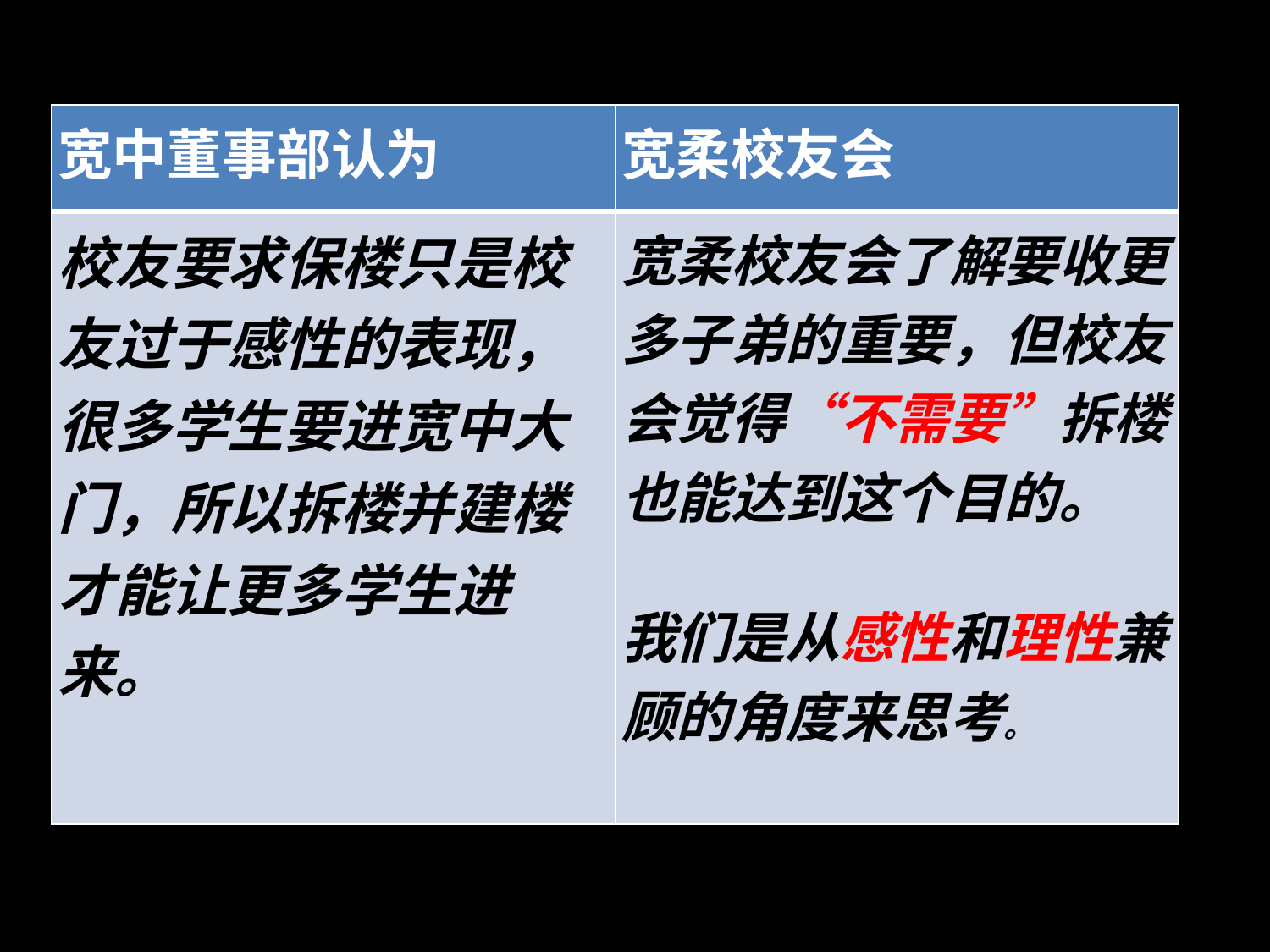

| 宽中董事部认为 | 宽柔校友会 |
| --- | --- |
| 校友要求保楼只是校友过于感性的表现，很多学生要进宽中大门，所以拆楼并建楼才能让更多学生进来。 | 宽柔校友会了解要收更多子弟的重要，但校友会觉得“不需要”拆楼也能达到这个目的。 我们是从感性和理性兼顾的角度来思考。 |